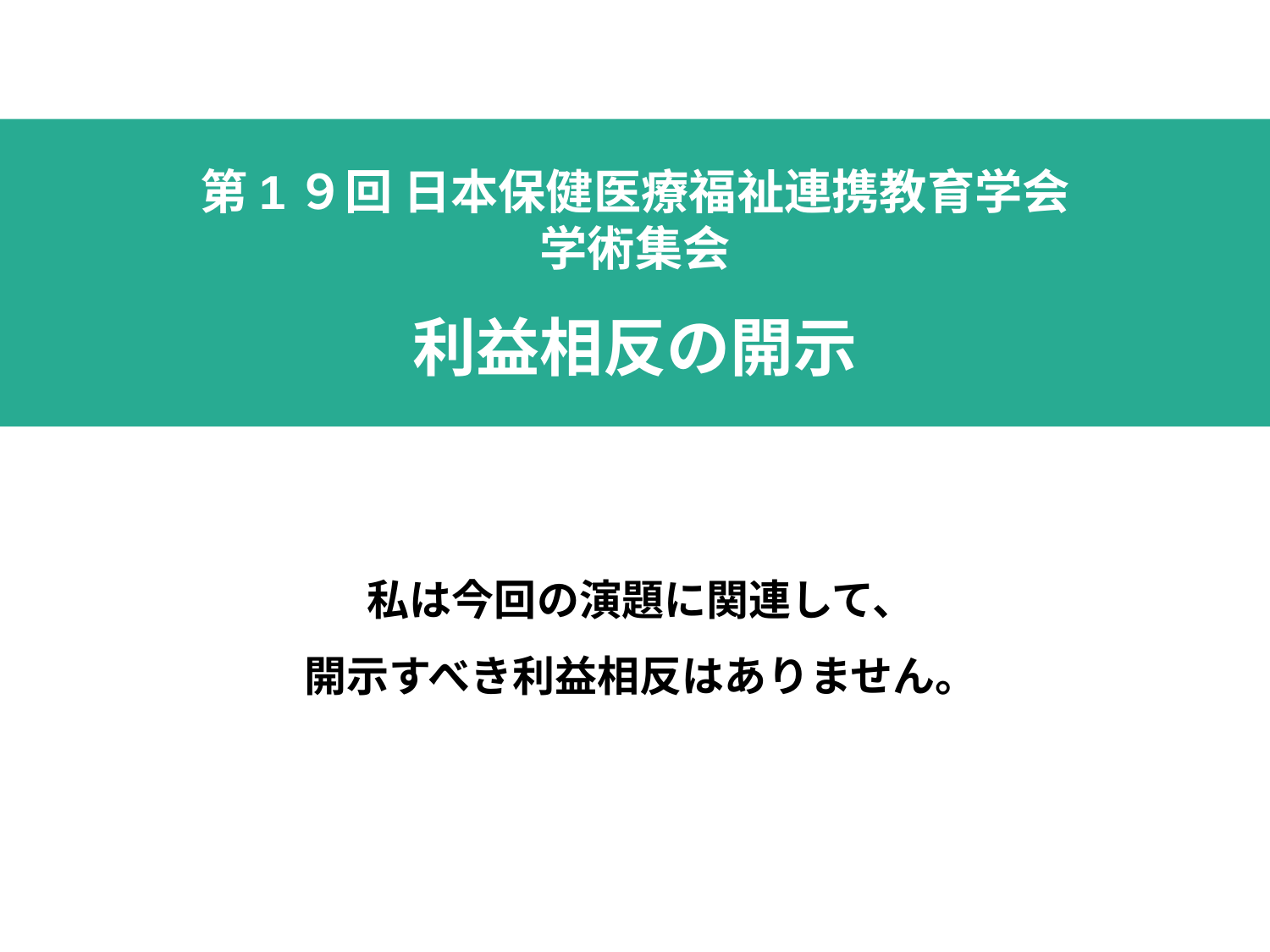

利益相反なし
第1９回 日本保健医療福祉連携教育学会
学術集会

利益相反の開示
私は今回の演題に関連して、
開示すべき利益相反はありません。